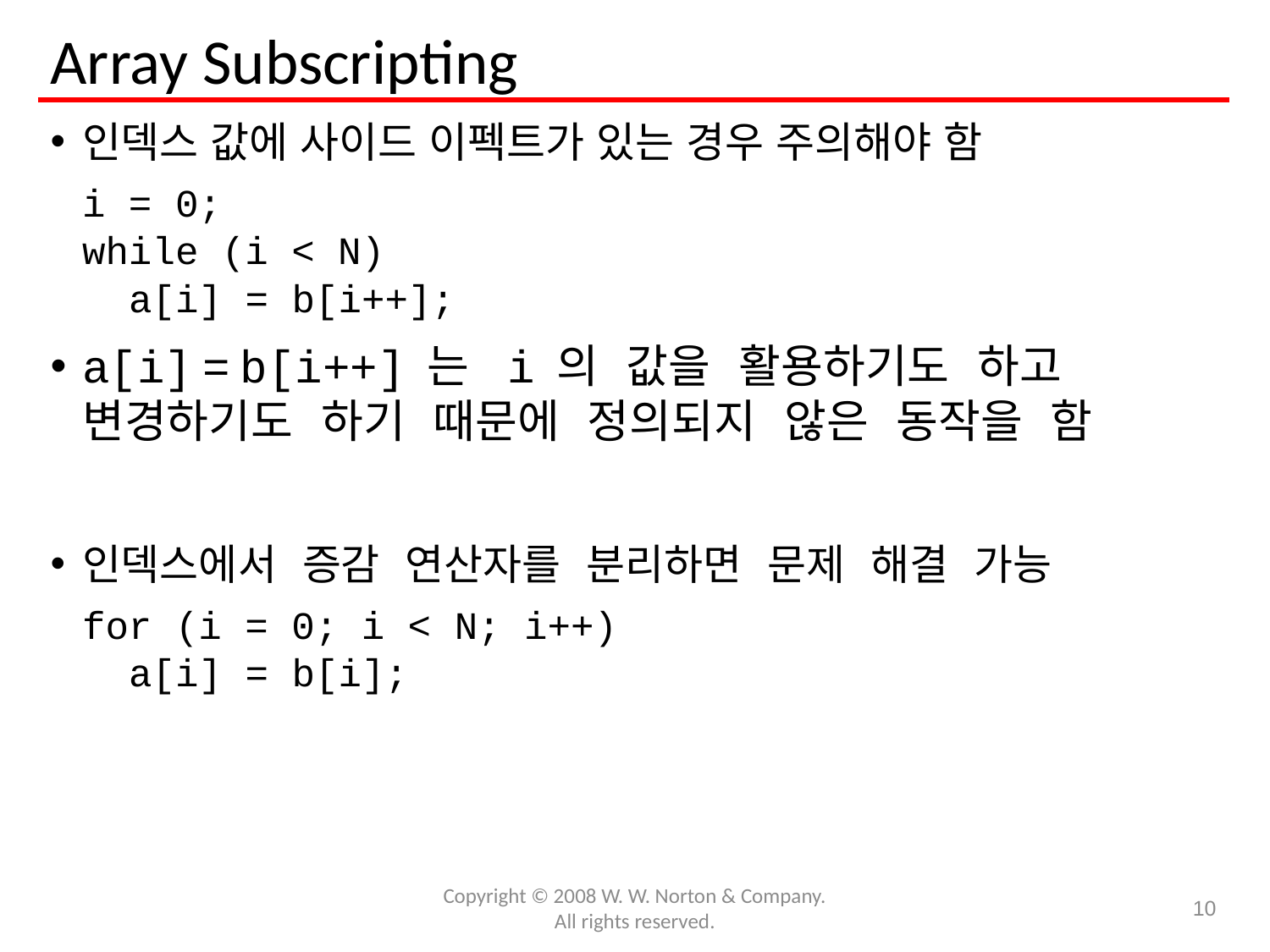

# Array Subscripting
인덱스 값에 사이드 이펙트가 있는 경우 주의해야 함
	i = 0;
	while (i < N)
	  a[i] = b[i++];
a[i] = b[i++] 는 i 의 값을 활용하기도 하고 변경하기도 하기 때문에 정의되지 않은 동작을 함

인덱스에서 증감 연산자를 분리하면 문제 해결 가능
	for (i = 0; i < N; i++)
	  a[i] = b[i];
Copyright © 2008 W. W. Norton & Company.
All rights reserved.
10